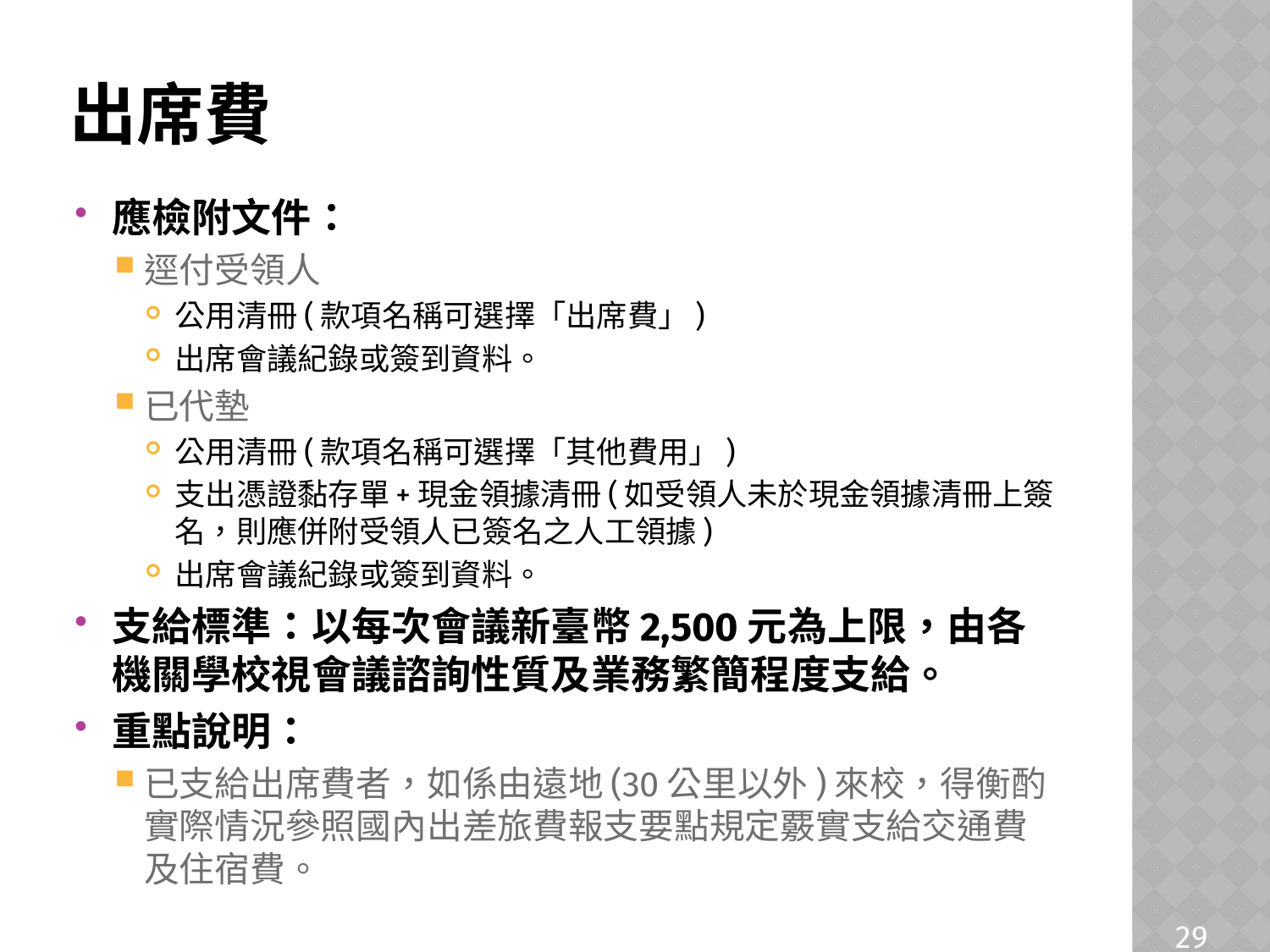

# 出席費
應檢附文件：
逕付受領人
公用清冊(款項名稱可選擇「出席費」)
出席會議紀錄或簽到資料。
已代墊
公用清冊(款項名稱可選擇「其他費用」)
支出憑證黏存單+現金領據清冊(如受領人未於現金領據清冊上簽名，則應併附受領人已簽名之人工領據)
出席會議紀錄或簽到資料。
支給標準：以每次會議新臺幣2,500元為上限，由各機關學校視會議諮詢性質及業務繁簡程度支給。
重點說明：
已支給出席費者，如係由遠地(30公里以外)來校，得衡酌實際情況參照國內出差旅費報支要點規定覈實支給交通費及住宿費。
29